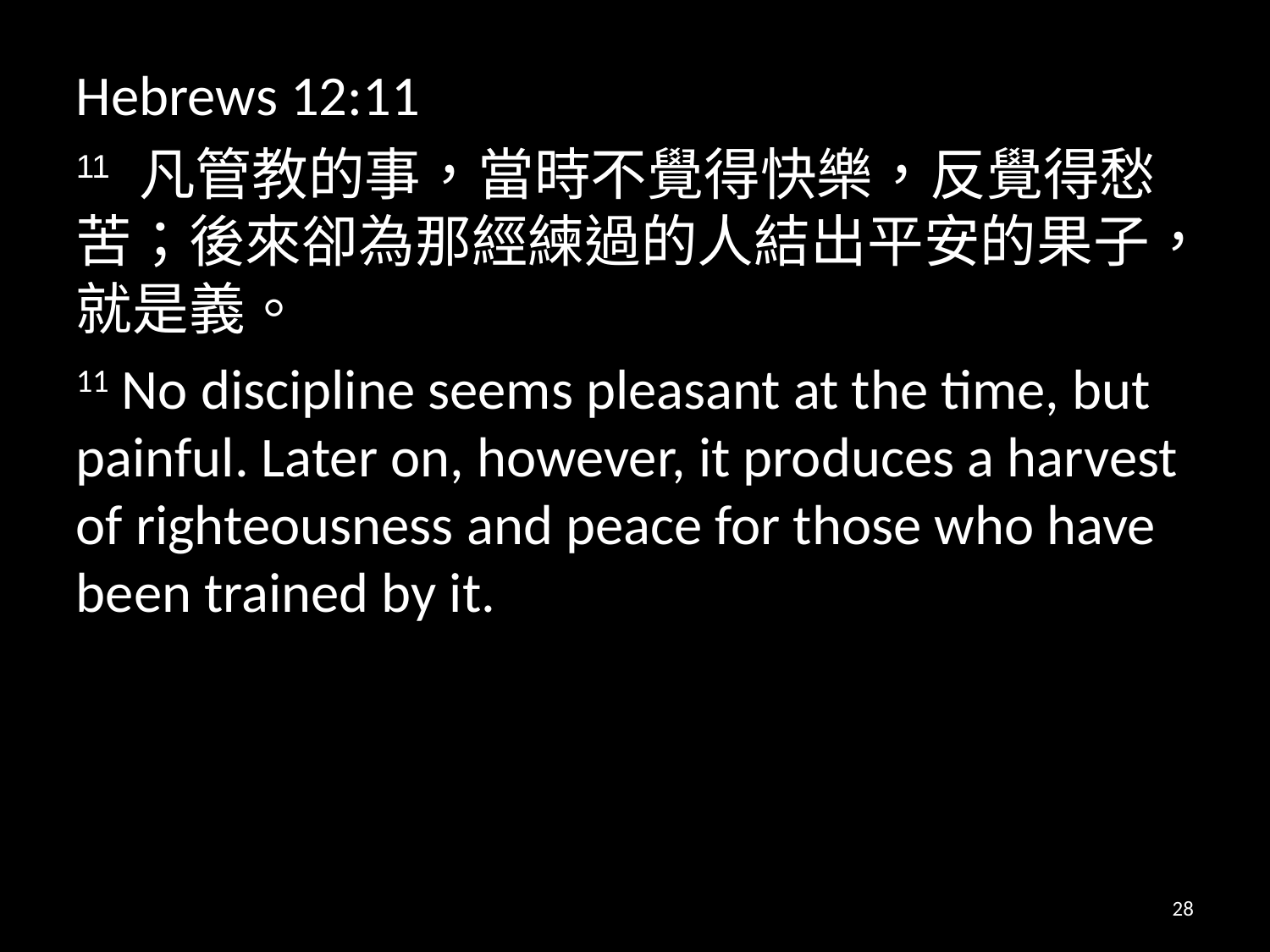

Hebrews 12:11
11 凡管教的事，當時不覺得快樂，反覺得愁苦；後來卻為那經練過的人結出平安的果子，就是義。
11 No discipline seems pleasant at the time, but painful. Later on, however, it produces a harvest of righteousness and peace for those who have been trained by it.

28